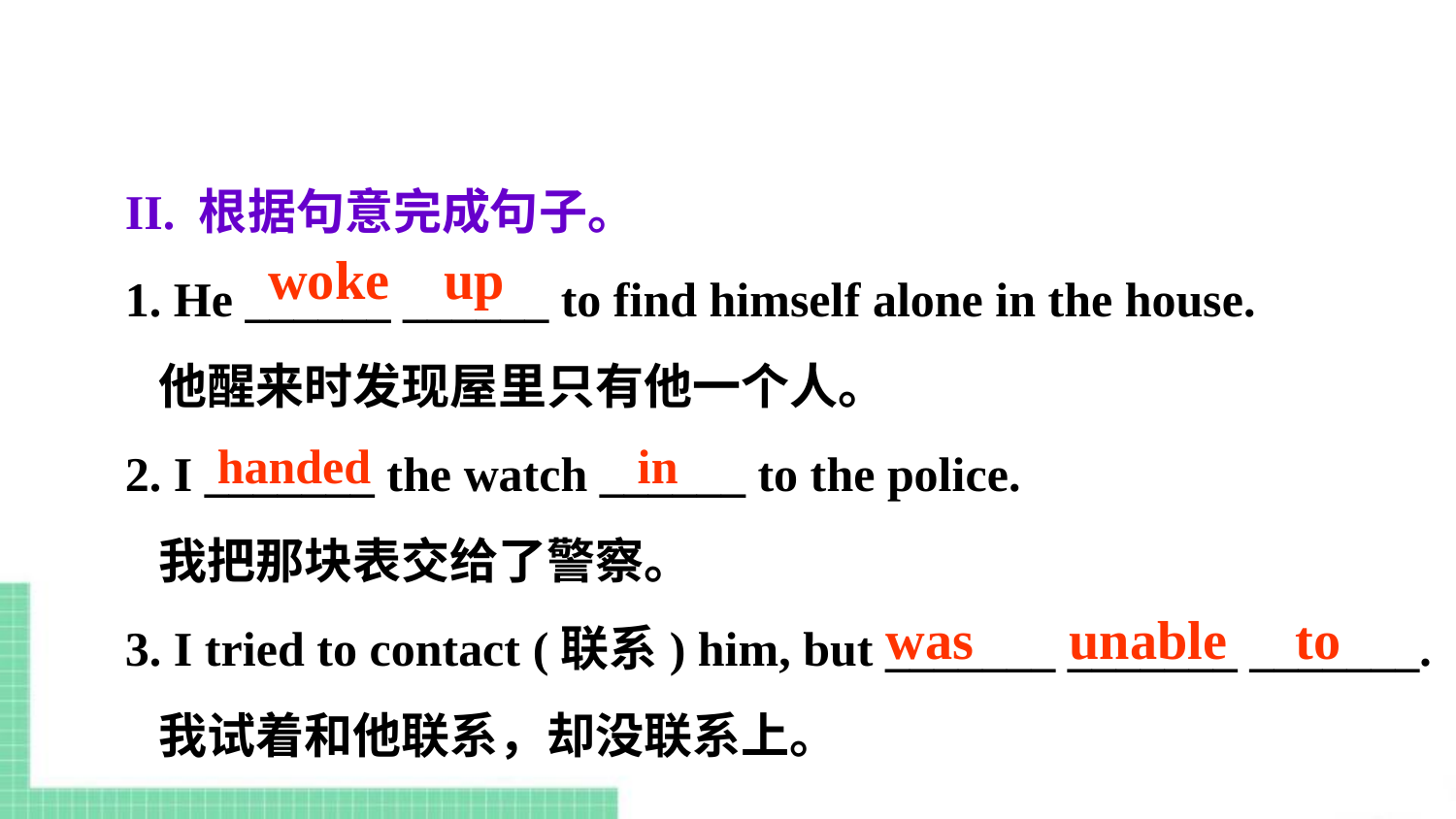

II. 根据句意完成句子。
1. He ______ ______ to find himself alone in the house.
  他醒来时发现屋里只有他一个人。
2. I _______ the watch ______ to the police.
  我把那块表交给了警察。
3. I tried to contact (联系) him, but _______ _______ _______.
  我试着和他联系，却没联系上。
 woke    up
 handed                      in
 was       unable     to